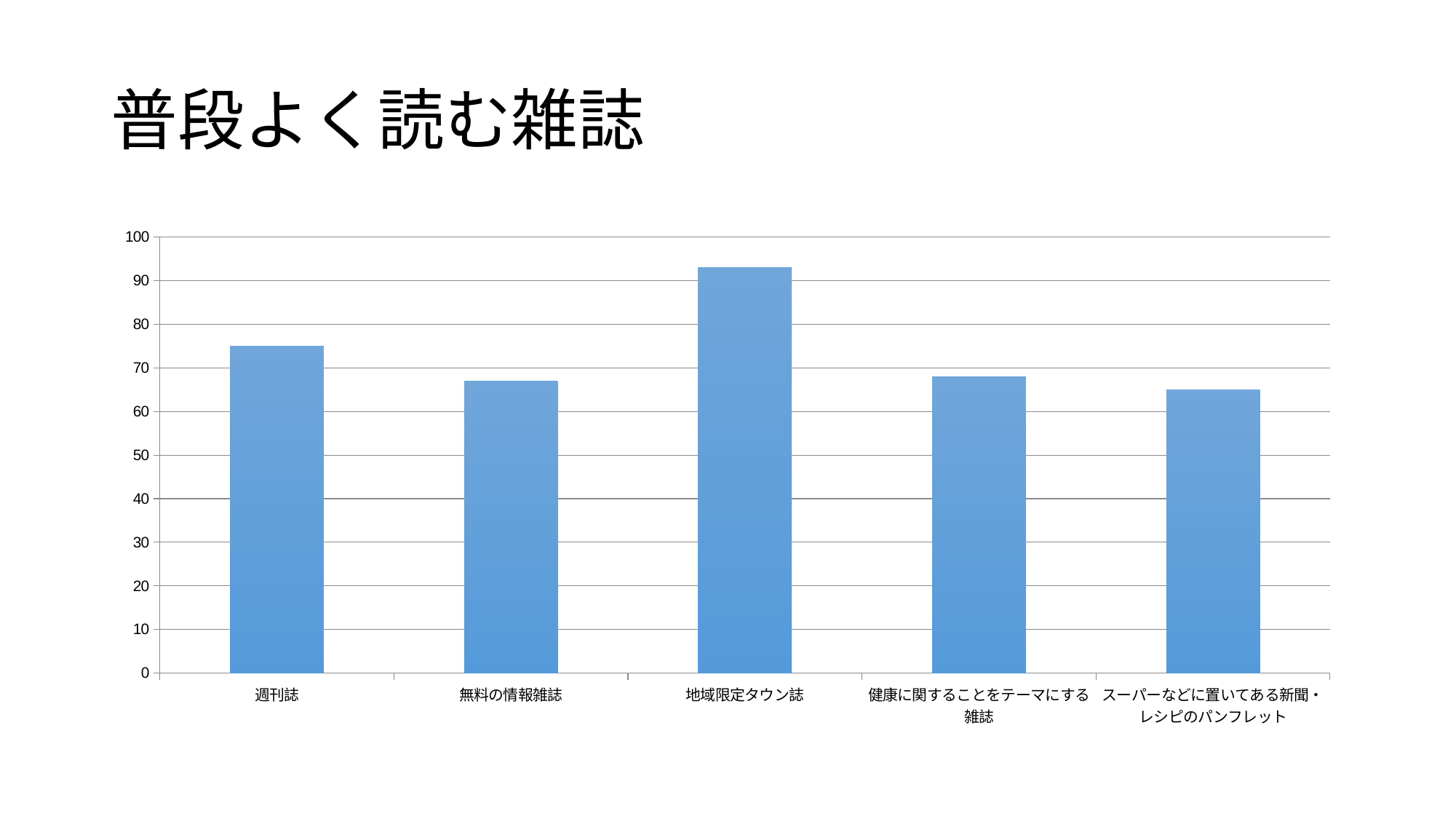

# 普段よく読む雑誌

### Chart

| Category |  |
|---|---|
| 週刊誌 | 75.0 |
| 無料の情報雑誌 | 67.0 |
| 地域限定タウン誌 | 93.0 |
| 健康に関することをテーマにする雑誌 | 68.0 |
| スーパーなどに置いてある新聞・レシピのパンフレット | 65.0 |